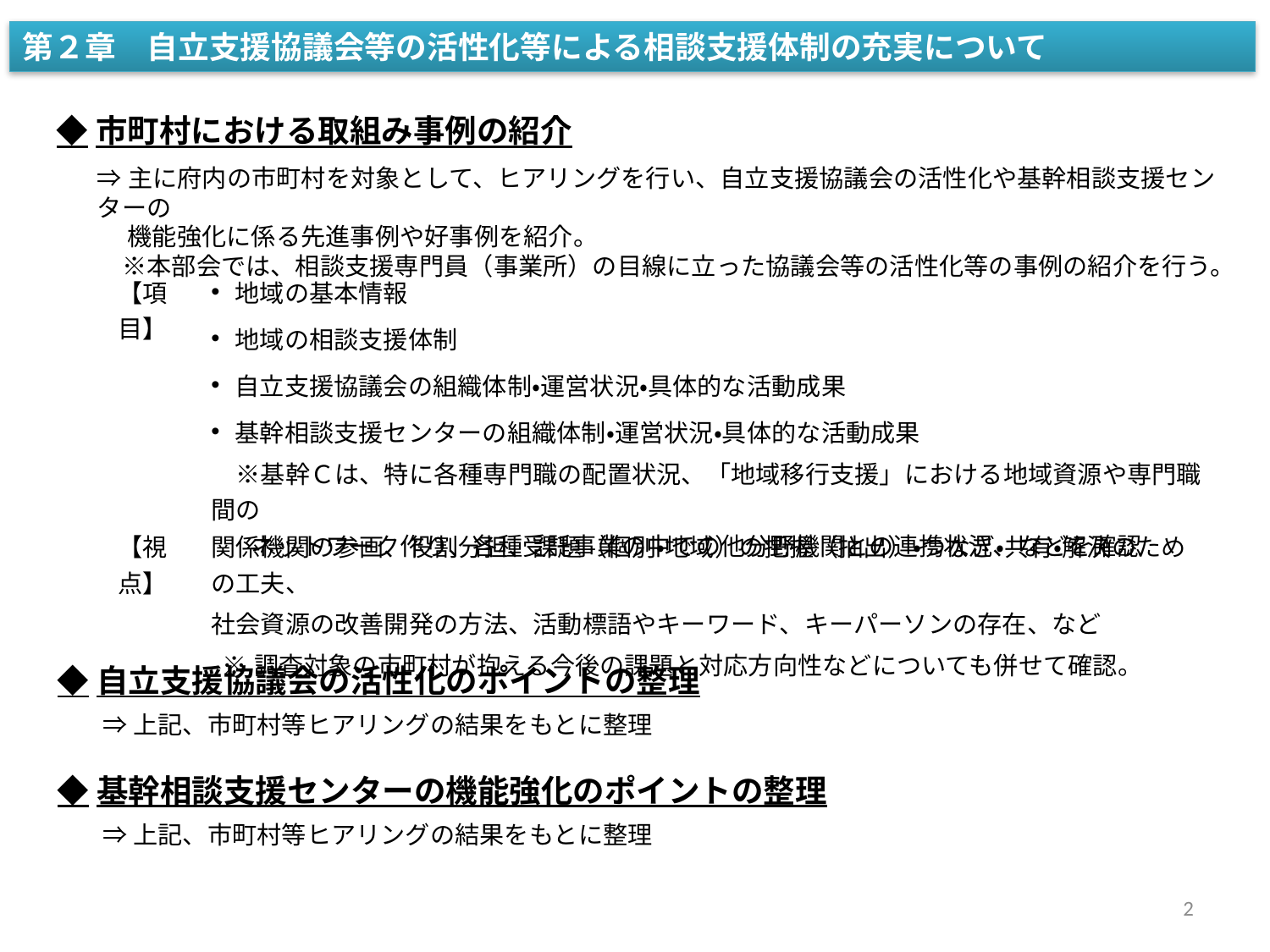

第２章　自立支援協議会等の活性化等による相談支援体制の充実について
◆市町村における取組み事例の紹介
⇒主に府内の市町村を対象として、ヒアリングを行い、自立支援協議会の活性化や基幹相談支援センターの
　 機能強化に係る先進事例や好事例を紹介。
　※本部会では、相談支援専門員（事業所）の目線に立った協議会等の活性化等の事例の紹介を行う。

| 【項目】 | 地域の基本情報 地域の相談支援体制 自立支援協議会の組織体制・運営状況・具体的な活動成果 基幹相談支援センターの組織体制・運営状況・具体的な活動成果 　※基幹Ｃは、特に各種専門職の配置状況、「地域移行支援」における地域資源や専門職間の ネットワーク作り、各種受託事業の中での他分野機関との連携状況、などを確認 |
| --- | --- |
| 【視点】 | 関係機関の参画、役割分担、課題（個別・地域）の把握（抽出）・つなぎ・共有・解決のための工夫、 社会資源の改善開発の方法、活動標語やキーワード、キーパーソンの存在、など ※調査対象の市町村が抱える今後の課題と対応方向性などについても併せて確認。 |
◆自立支援協議会の活性化のポイントの整理
⇒上記、市町村等ヒアリングの結果をもとに整理
◆基幹相談支援センターの機能強化のポイントの整理
⇒上記、市町村等ヒアリングの結果をもとに整理
2